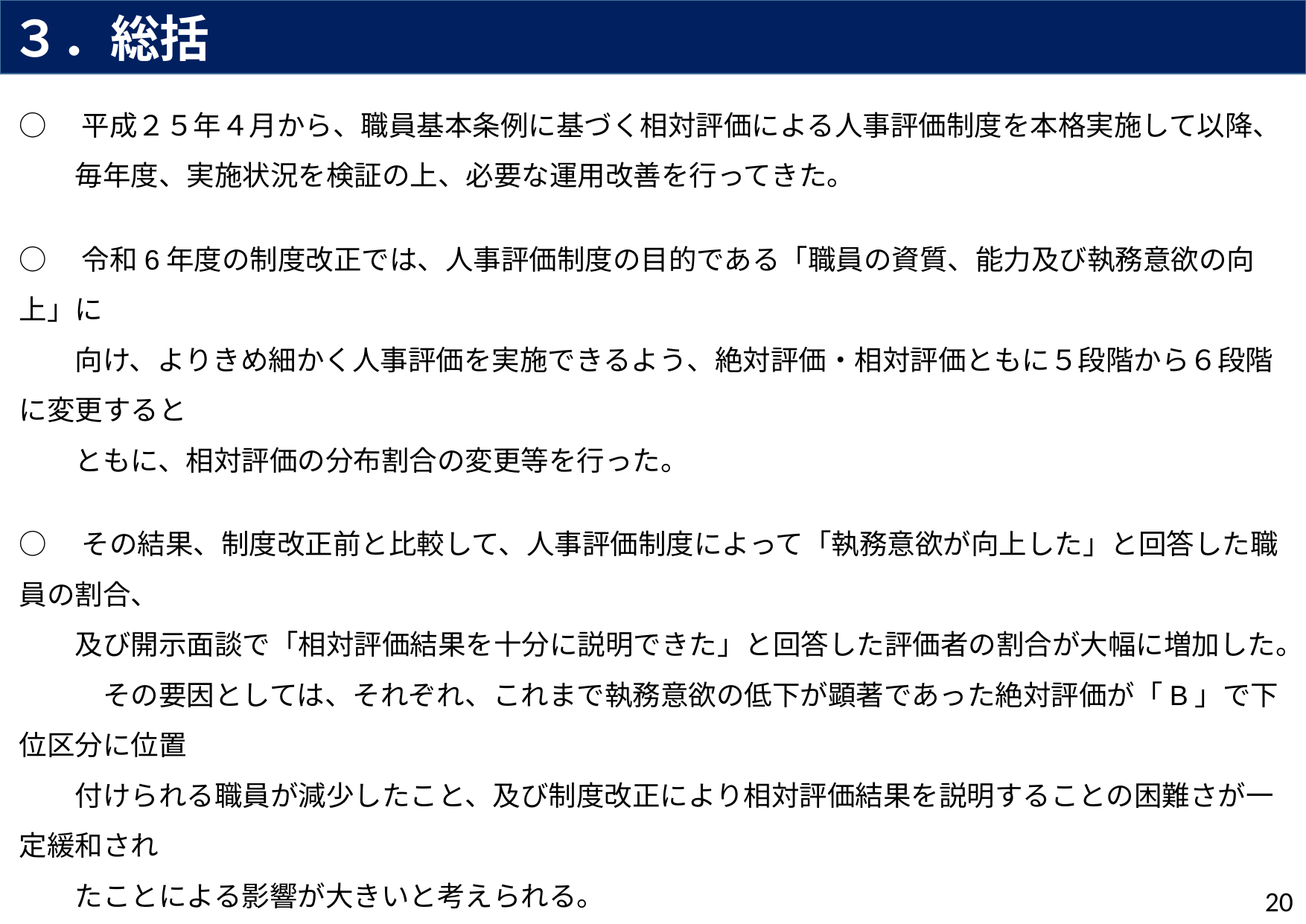

３．総括
○　平成２５年４月から、職員基本条例に基づく相対評価による人事評価制度を本格実施して以降、
　　毎年度、実施状況を検証の上、必要な運用改善を行ってきた。

○　令和6年度の制度改正では、人事評価制度の目的である「職員の資質、能力及び執務意欲の向上」に
　　向け、よりきめ細かく人事評価を実施できるよう、絶対評価・相対評価ともに５段階から６段階に変更すると
　　ともに、相対評価の分布割合の変更等を行った。

○　その結果、制度改正前と比較して、人事評価制度によって「執務意欲が向上した」と回答した職員の割合、
　　及び開示面談で「相対評価結果を十分に説明できた」と回答した評価者の割合が大幅に増加した。
　　　その要因としては、それぞれ、これまで執務意欲の低下が顕著であった絶対評価が「B」で下位区分に位置
　　付けられる職員が減少したこと、及び制度改正により相対評価結果を説明することの困難さが一定緩和され
　　たことによる影響が大きいと考えられる。

○　このことから、今回の制度改正によって人事評価制度の目的である「職員の執務意欲の向上」が一定図ら
　　れる結果となったが、絶対評価と相対評価の結果が乖離している場合における執務意欲が顕著に低下する
　　状況は、依然として生じていることから、今後とも、円滑な制度運用を行うとともに、職員の執務意欲のさらな
　　る向上を図る制度となるよう、制度改正による影響等を注視しながら、引き続き、必要な検証等を行っていく。
20